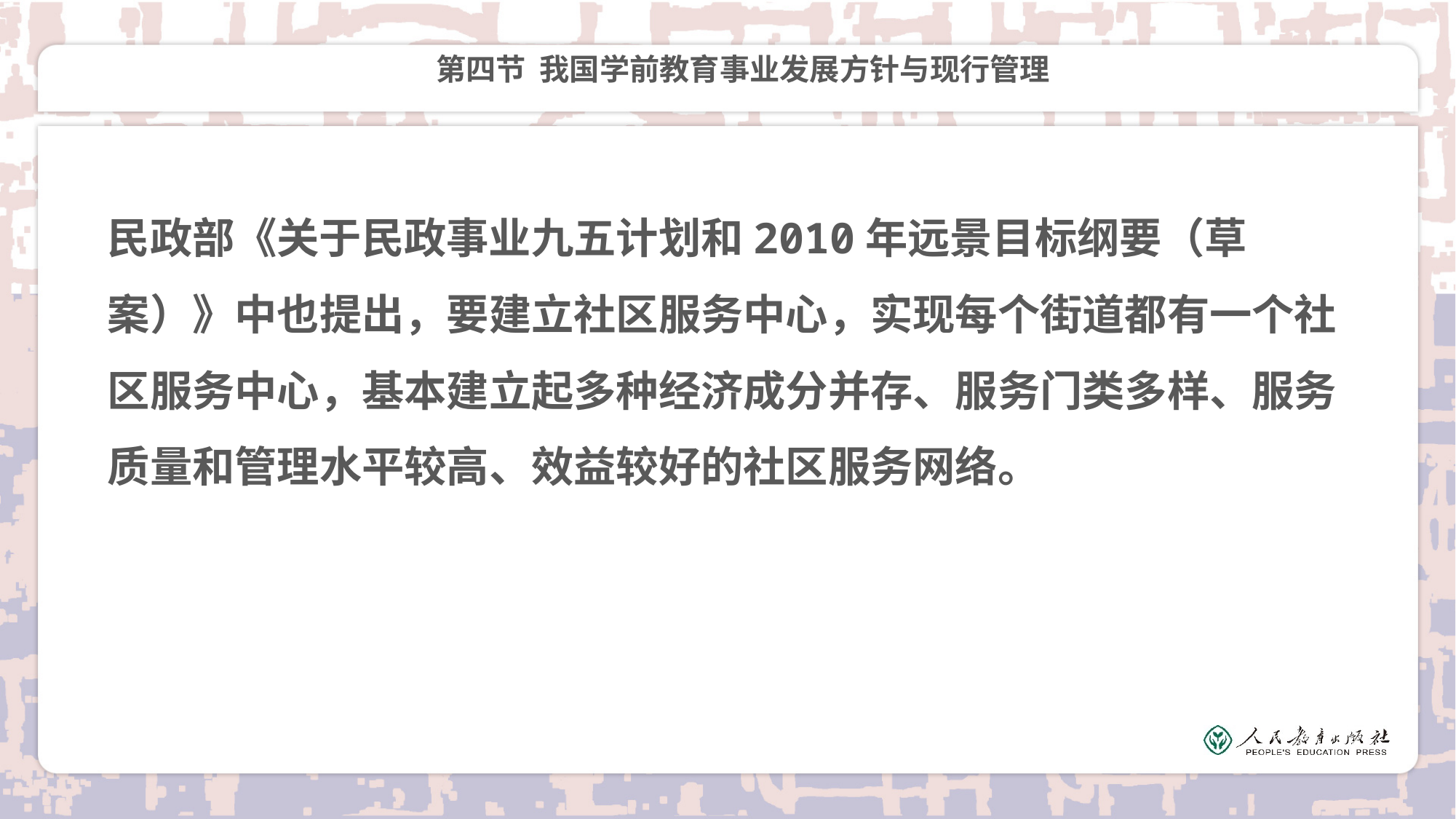

# 第四节  我国学前教育事业发展方针与现行管理
民政部《关于民政事业九五计划和2010年远景目标纲要（草案）》中也提出，要建立社区服务中心，实现每个街道都有一个社区服务中心，基本建立起多种经济成分并存、服务门类多样、服务质量和管理水平较高、效益较好的社区服务网络。